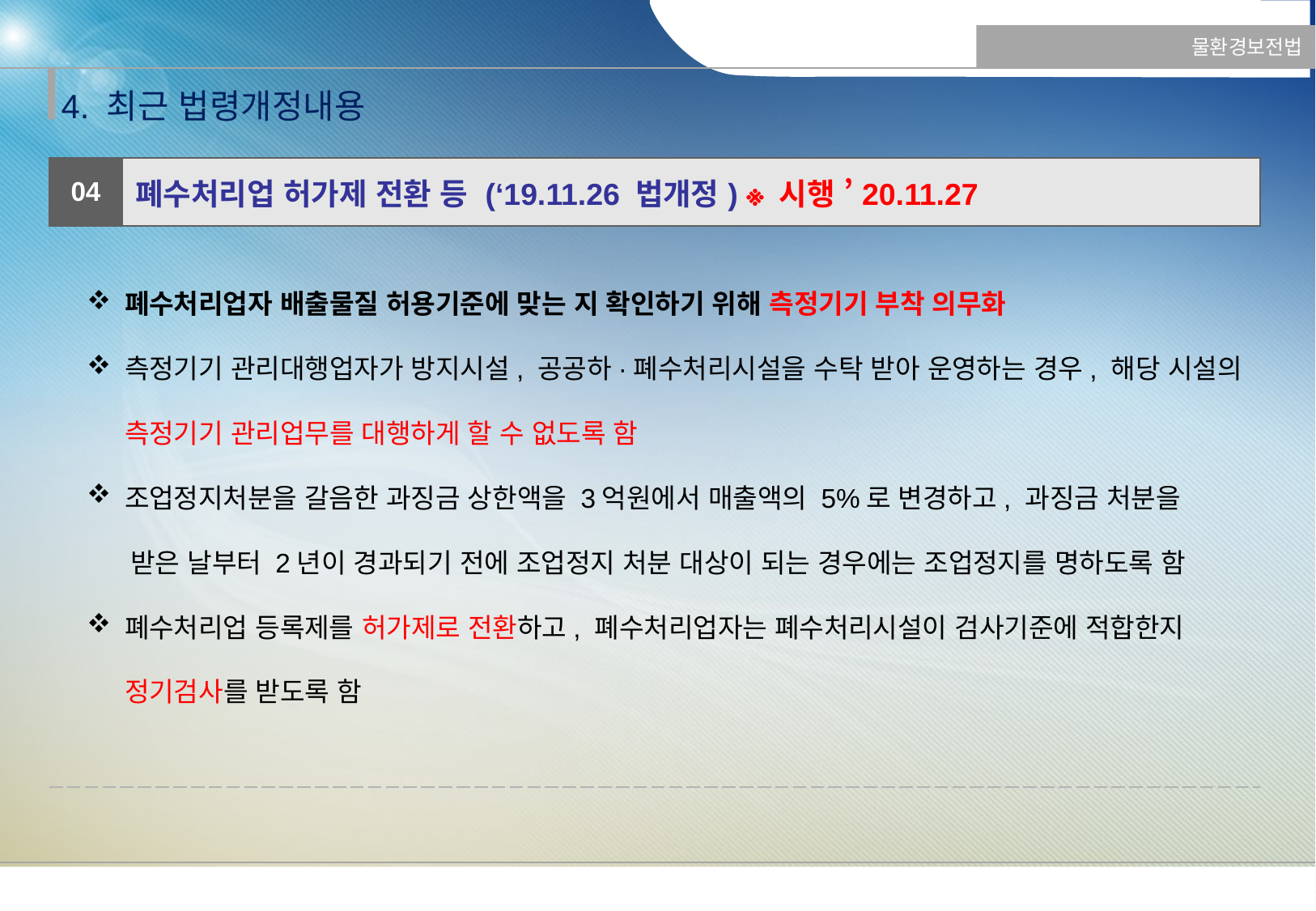

물환경보전법
4. 최근 법령개정내용
| 04 | 폐수처리업 허가제 전환 등 (‘19.11.26 법개정) ※시행 ’20.11.27 |
| --- | --- |
|  |  |
폐수처리업자 배출물질 허용기준에 맞는 지 확인하기 위해 측정기기 부착 의무화
측정기기 관리대행업자가 방지시설, 공공하·폐수처리시설을 수탁 받아 운영하는 경우, 해당 시설의 측정기기 관리업무를 대행하게 할 수 없도록 함
조업정지처분을 갈음한 과징금 상한액을 3억원에서 매출액의 5%로 변경하고, 과징금 처분을
     받은 날부터 2년이 경과되기 전에 조업정지 처분 대상이 되는 경우에는 조업정지를 명하도록 함
폐수처리업 등록제를 허가제로 전환하고, 폐수처리업자는 폐수처리시설이 검사기준에 적합한지  정기검사를 받도록 함